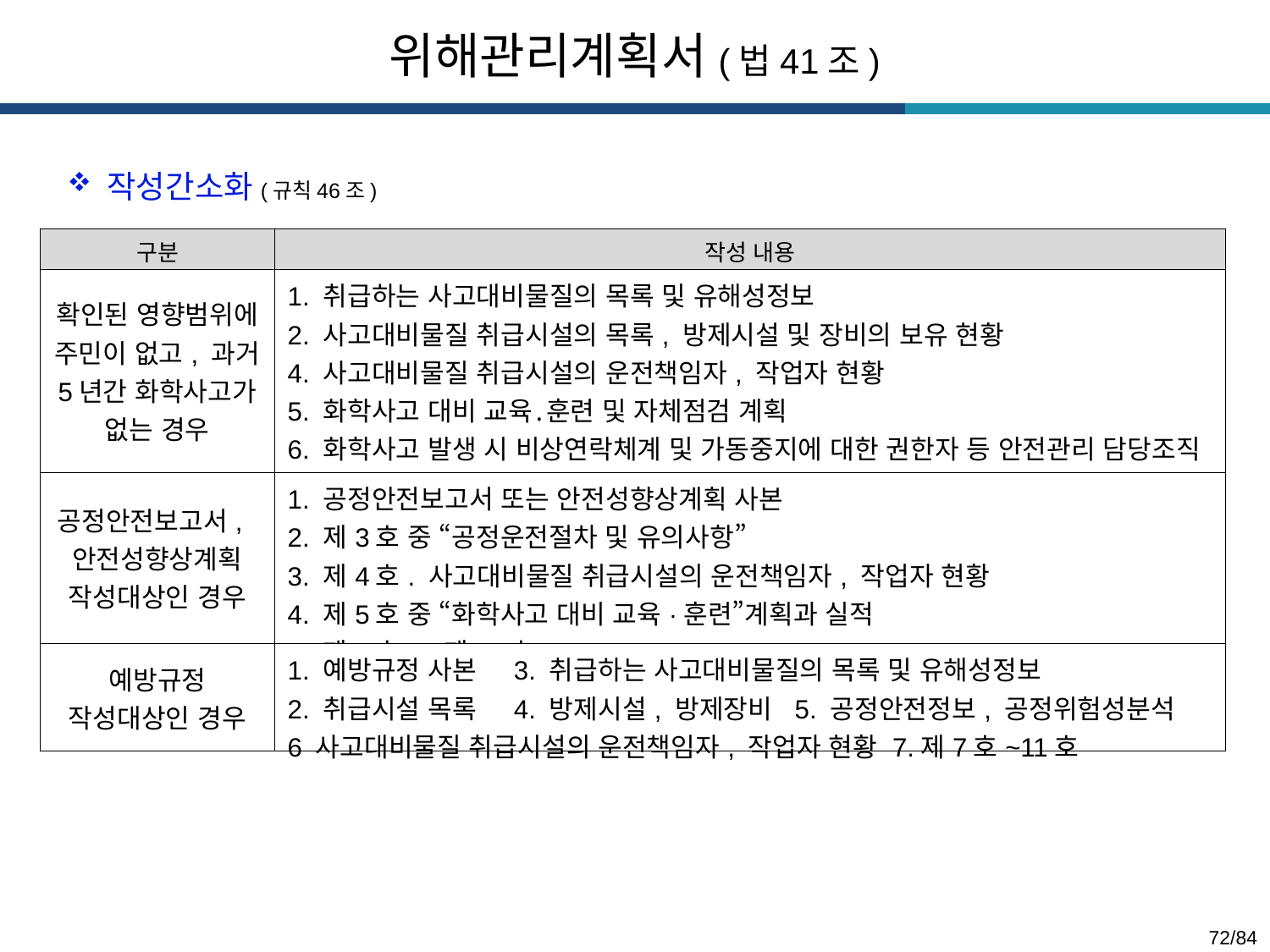

위해관리계획서(법41조)
작성간소화(규칙46조)
| 구분 | 작성 내용 |
| --- | --- |
| 확인된 영향범위에 주민이 없고, 과거 5년간 화학사고가 없는 경우 | 1. 취급하는 사고대비물질의 목록 및 유해성정보 2. 사고대비물질 취급시설의 목록, 방제시설 및 장비의 보유 현황 4. 사고대비물질 취급시설의 운전책임자, 작업자 현황 5. 화학사고 대비 교육․훈련 및 자체점검 계획 6. 화학사고 발생 시 비상연락체계 및 가동중지에 대한 권한자 등 안전관리 담당조직 7. 화학사고 발생 시 영향 범위에 있는 주민,공작물농작물 및 환경매체 등 확인 |
| 공정안전보고서, 안전성향상계획 작성대상인 경우 | 1. 공정안전보고서 또는 안전성향상계획 사본 2. 제3호 중 “공정운전절차 및 유의사항” 3. 제4호. 사고대비물질 취급시설의 운전책임자, 작업자 현황 4. 제5호 중 “화학사고 대비 교육·훈련”계획과 실적 5. 제6호 ~ 제11호 |
| 예방규정 작성대상인 경우 | 1. 예방규정 사본 3. 취급하는 사고대비물질의 목록 및 유해성정보 2. 취급시설 목록 4. 방제시설, 방제장비 5. 공정안전정보, 공정위험성분석 6 사고대비물질 취급시설의 운전책임자, 작업자 현황 7.제7호~11호 |